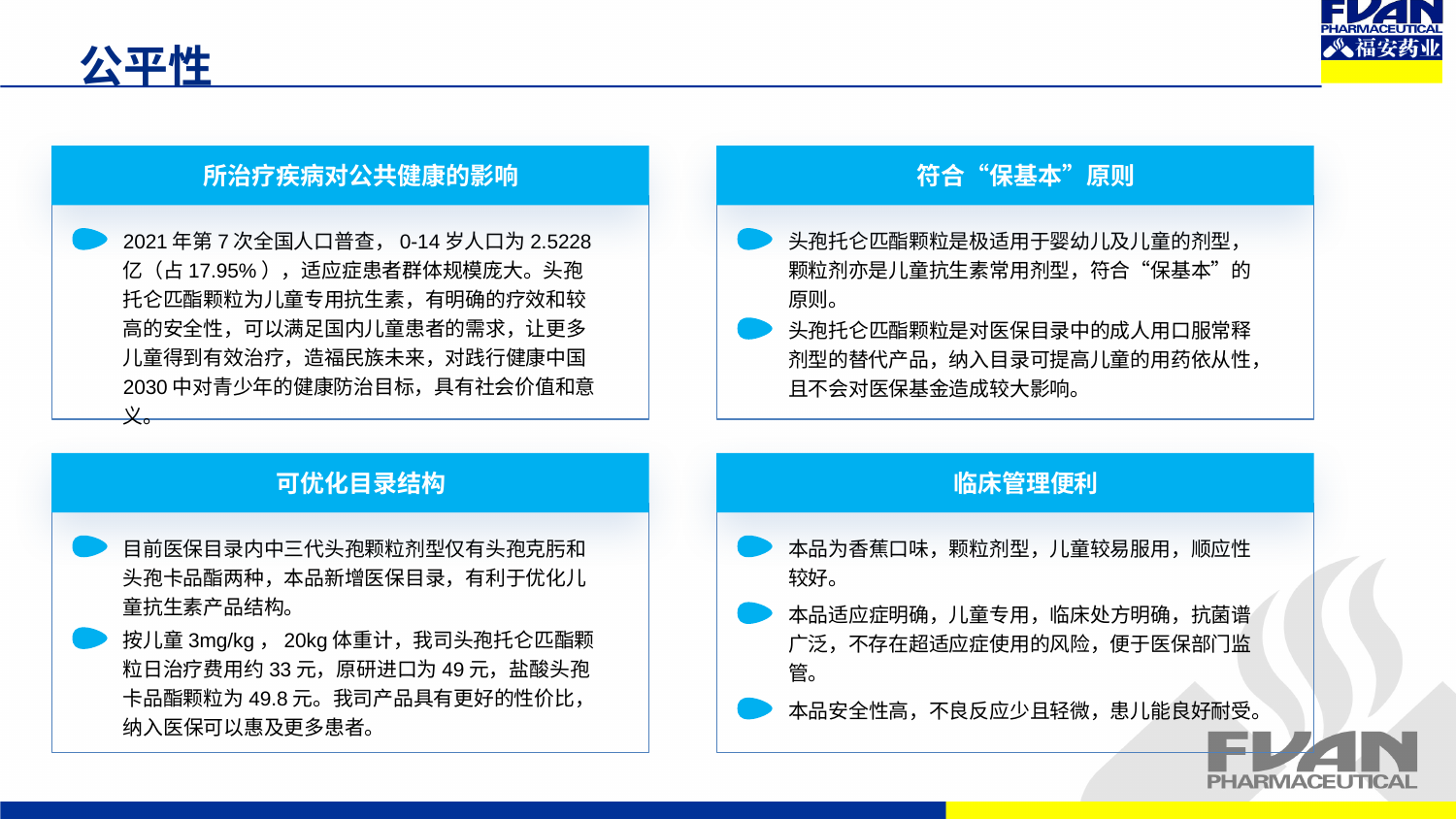

公平性
所治疗疾病对公共健康的影响
符合“保基本”原则

2021年第7次全国人口普查，0-14岁人口为2.5228亿（占17.95%），适应症患者群体规模庞大。头孢托仑匹酯颗粒为儿童专用抗生素，有明确的疗效和较高的安全性，可以满足国内儿童患者的需求，让更多儿童得到有效治疗，造福民族未来，对践行健康中国2030中对青少年的健康防治目标，具有社会价值和意义。
头孢托仑匹酯颗粒是极适用于婴幼儿及儿童的剂型，颗粒剂亦是儿童抗生素常用剂型，符合“保基本”的原则。

头孢托仑匹酯颗粒是对医保目录中的成人用口服常释剂型的替代产品，纳入目录可提高儿童的用药依从性，且不会对医保基金造成较大影响。

可优化目录结构
临床管理便利

目前医保目录内中三代头孢颗粒剂型仅有头孢克肟和头孢卡品酯两种，本品新增医保目录，有利于优化儿童抗生素产品结构。
本品为香蕉口味，颗粒剂型，儿童较易服用，顺应性较好。

本品适应症明确，儿童专用，临床处方明确，抗菌谱广泛，不存在超适应症使用的风险，便于医保部门监管。

按儿童3mg/kg，20kg体重计，我司头孢托仑匹酯颗粒日治疗费用约33元，原研进口为49元，盐酸头孢卡品酯颗粒为49.8元。我司产品具有更好的性价比，纳入医保可以惠及更多患者。

本品安全性高，不良反应少且轻微，患儿能良好耐受。